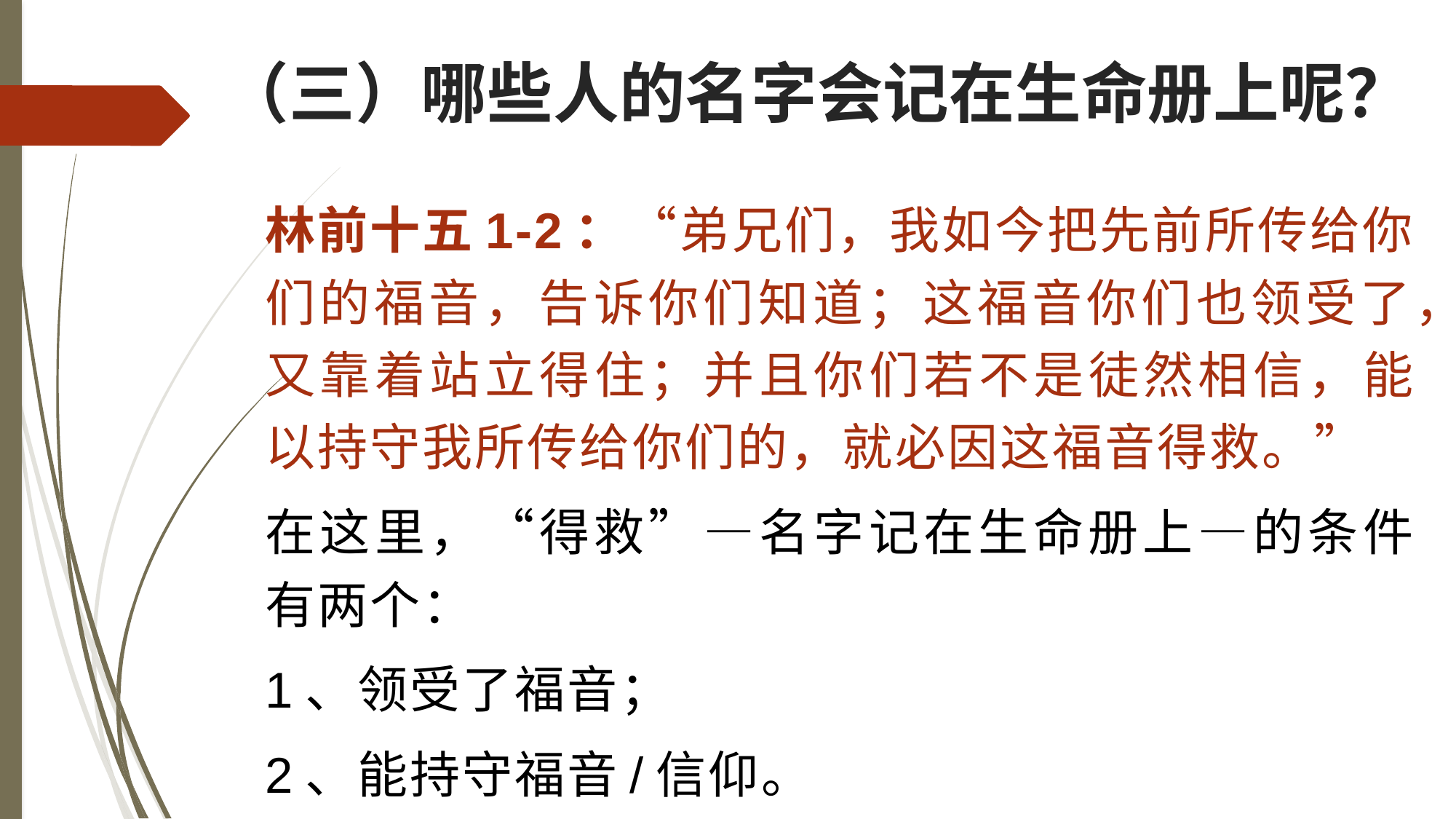

# （三）哪些人的名字会记在生命册上呢？
林前十五1-2：“弟兄们，我如今把先前所传给你们的福音，告诉你们知道；这福音你们也领受了，又靠着站立得住；并且你们若不是徒然相信，能以持守我所传给你们的，就必因这福音得救。”
在这里，“得救”—名字记在生命册上—的条件有两个：
1、领受了福音；
2、能持守福音/信仰。